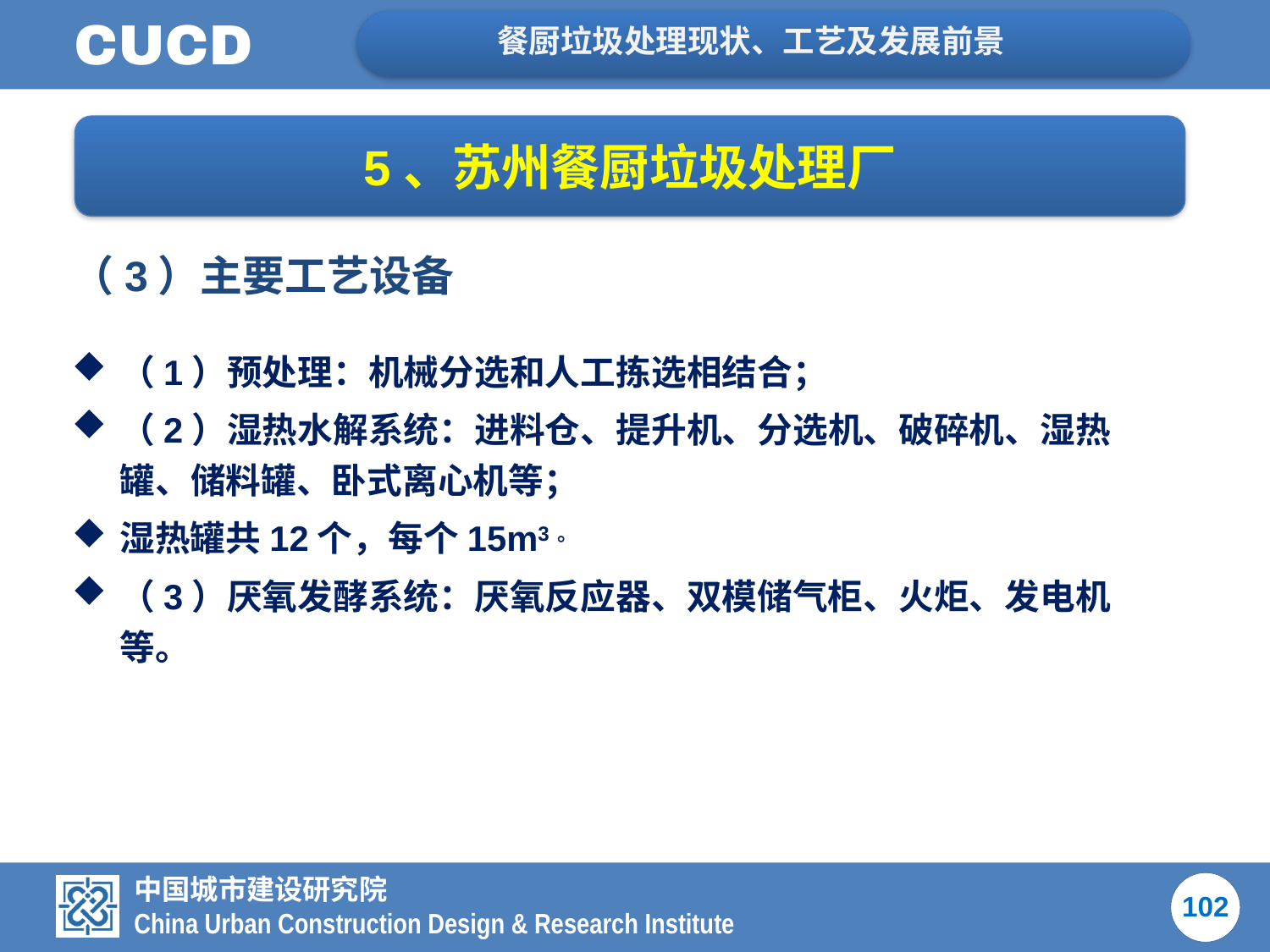

5、苏州餐厨垃圾处理厂
（3）主要工艺设备
（1）预处理：机械分选和人工拣选相结合；
（2）湿热水解系统：进料仓、提升机、分选机、破碎机、湿热罐、储料罐、卧式离心机等；
湿热罐共12个，每个15m3。
（3）厌氧发酵系统：厌氧反应器、双模储气柜、火炬、发电机等。
102